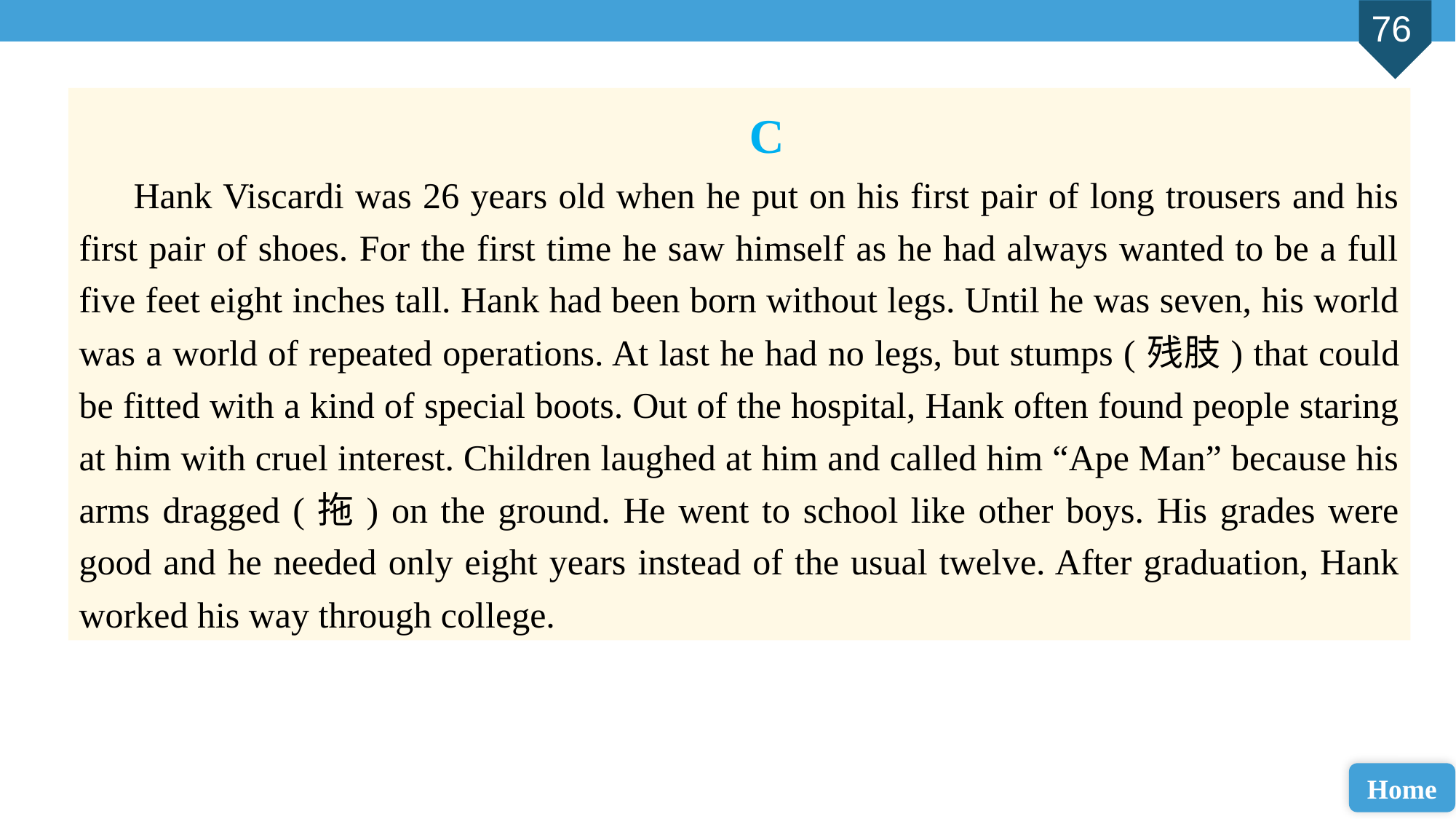

C
Hank Viscardi was 26 years old when he put on his first pair of long trousers and his first pair of shoes. For the first time he saw himself as he had always wanted to be a full five feet eight inches tall. Hank had been born without legs. Until he was seven, his world was a world of repeated operations. At last he had no legs, but stumps (残肢) that could be fitted with a kind of special boots. Out of the hospital, Hank often found people staring at him with cruel interest. Children laughed at him and called him “Ape Man” because his arms dragged (拖) on the ground. He went to school like other boys. His grades were good and he needed only eight years instead of the usual twelve. After graduation, Hank worked his way through college.